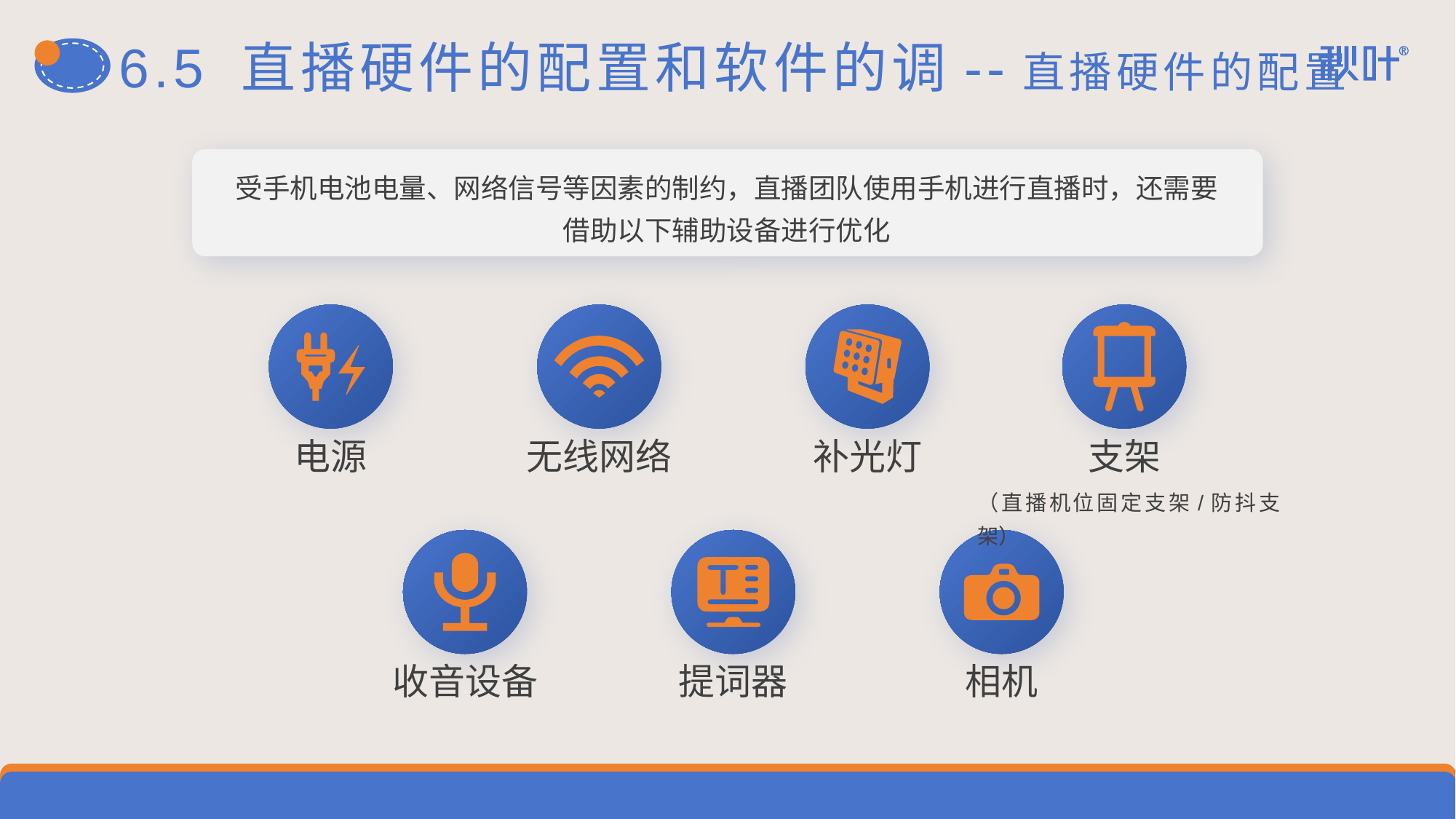

# 6.5 直播硬件的配置和软件的调--直播硬件的配置

受手机电池电量、网络信号等因素的制约，直播团队使用手机进行直播时，还需要借助以下辅助设备进行优化

电源

无线网络

补光灯

支架
（直播机位固定支架/防抖支架）

收音设备

提词器

相机